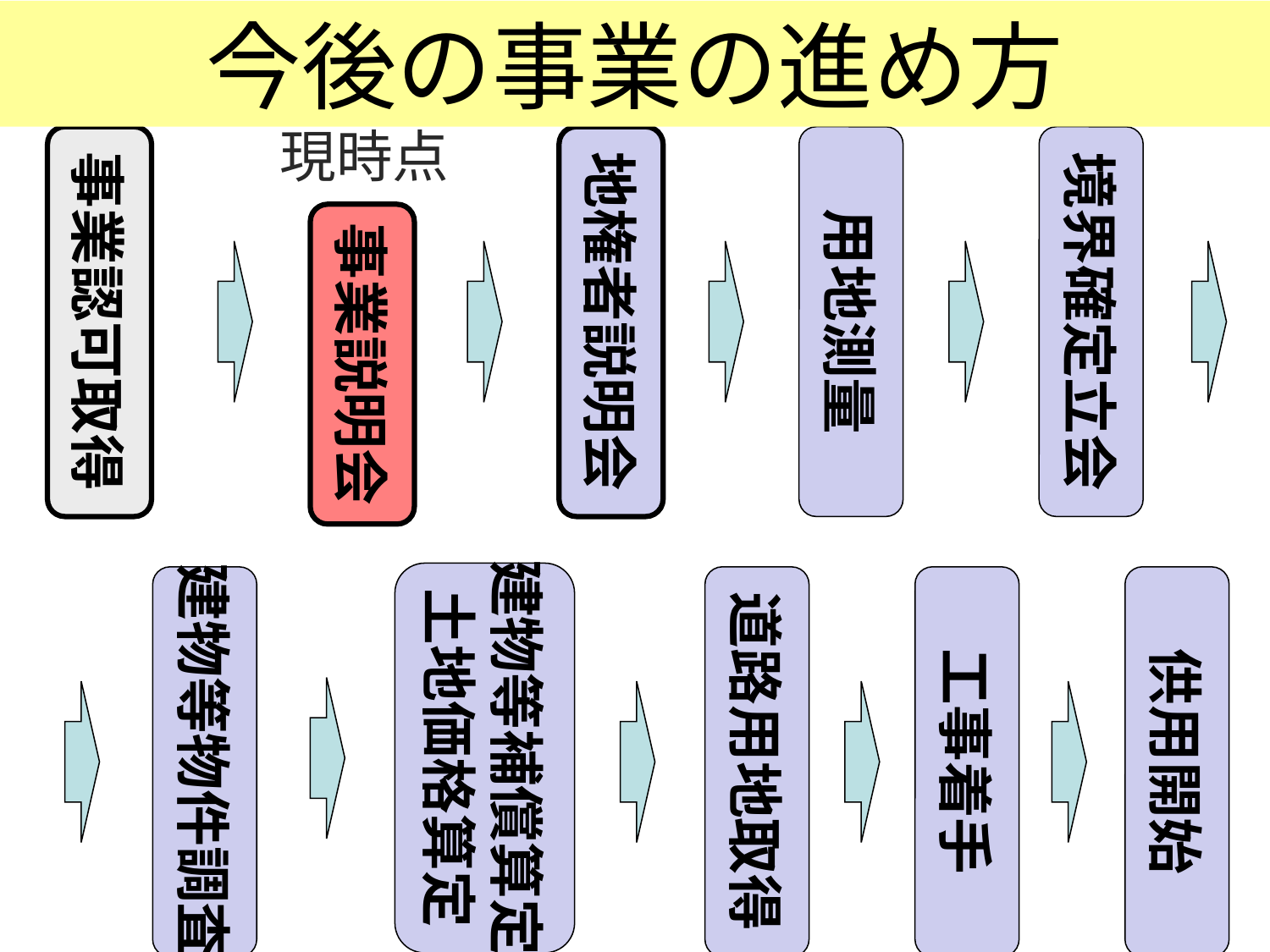

今後の事業の進め方
現時点
用地測量
事業認可取得
地権者説明会
境界確定立会
事業説明会

建物等補償算定
土地価格算定
建物等物件調査
道路用地取得
工事着手
供用開始